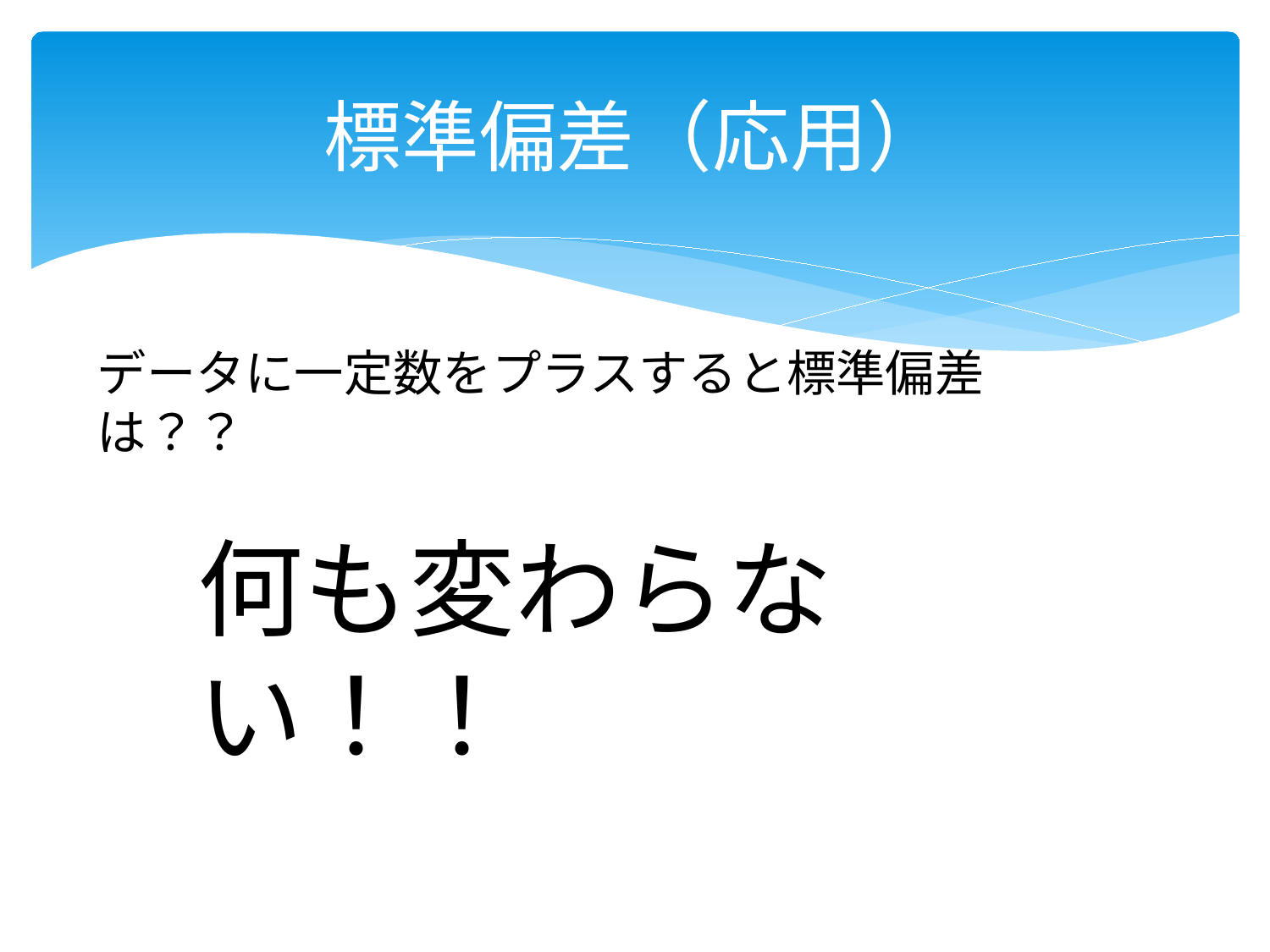

# 標準偏差（応用）
データに一定数をプラスすると標準偏差は？？
何も変わらない！！